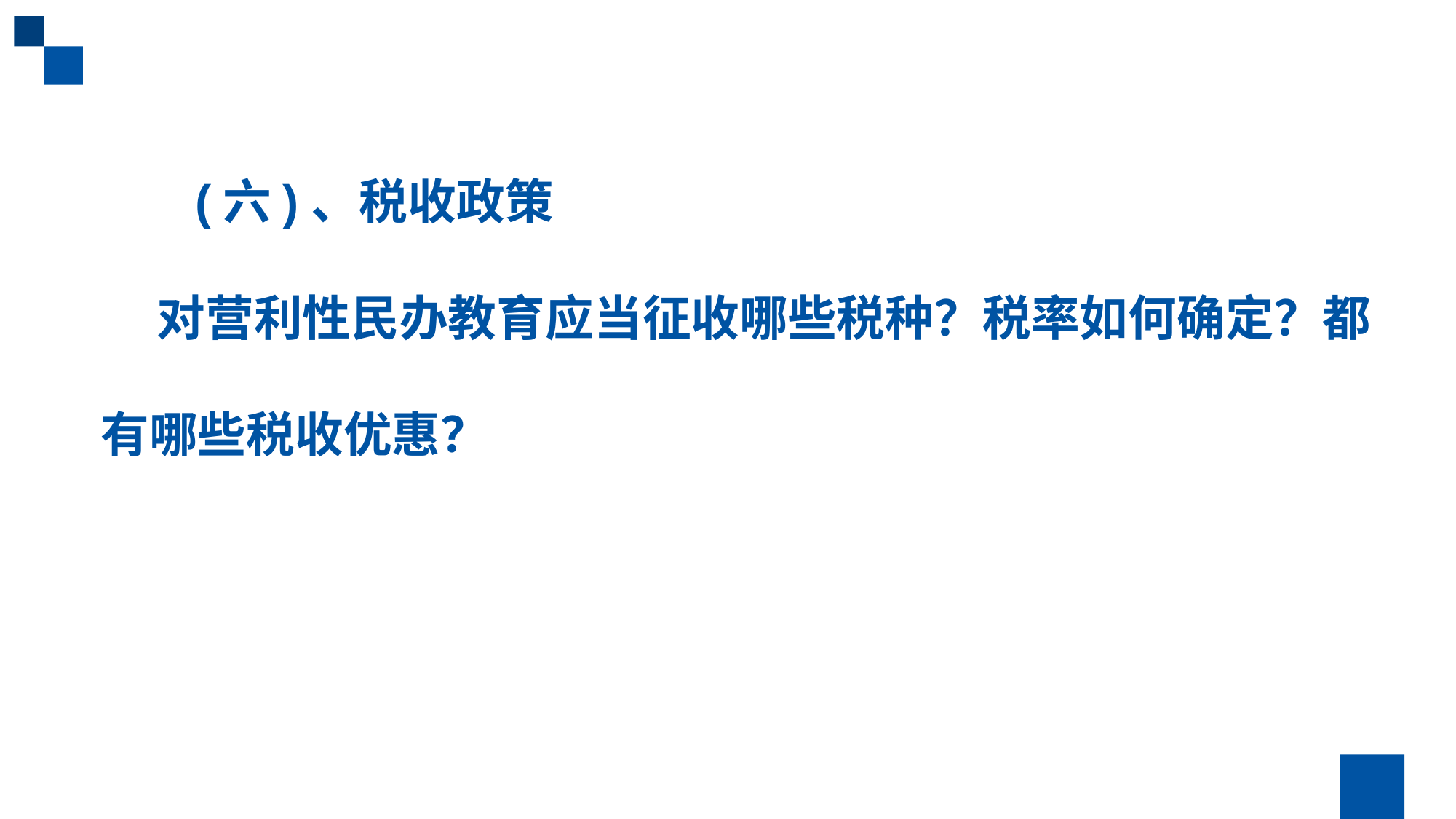

(六)、税收政策
    对营利性民办教育应当征收哪些税种？税率如何确定？都有哪些税收优惠？

61